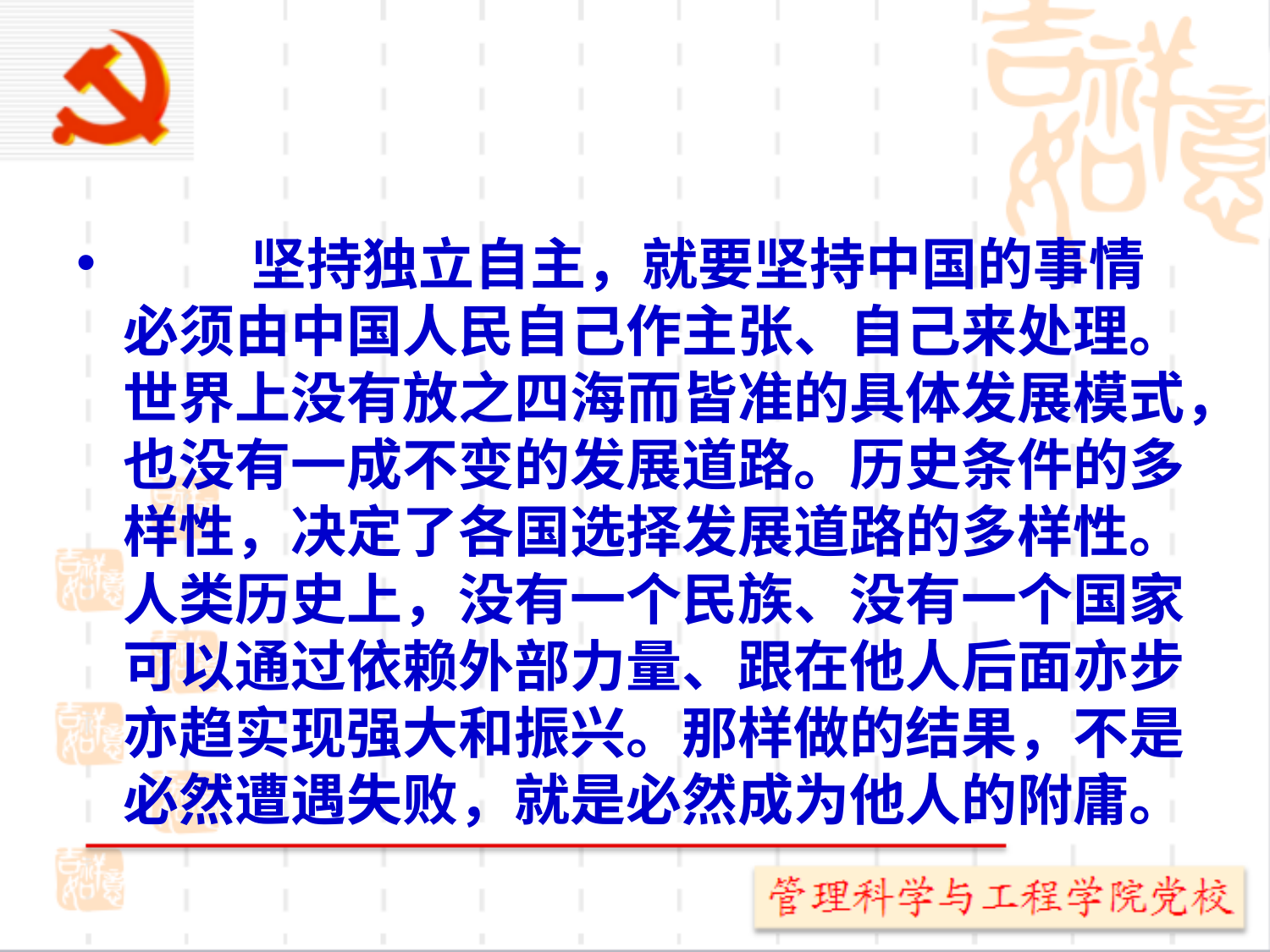

#
         坚持独立自主，就要坚持中国的事情必须由中国人民自己作主张、自己来处理。世界上没有放之四海而皆准的具体发展模式，也没有一成不变的发展道路。历史条件的多样性，决定了各国选择发展道路的多样性。人类历史上，没有一个民族、没有一个国家可以通过依赖外部力量、跟在他人后面亦步亦趋实现强大和振兴。那样做的结果，不是必然遭遇失败，就是必然成为他人的附庸。